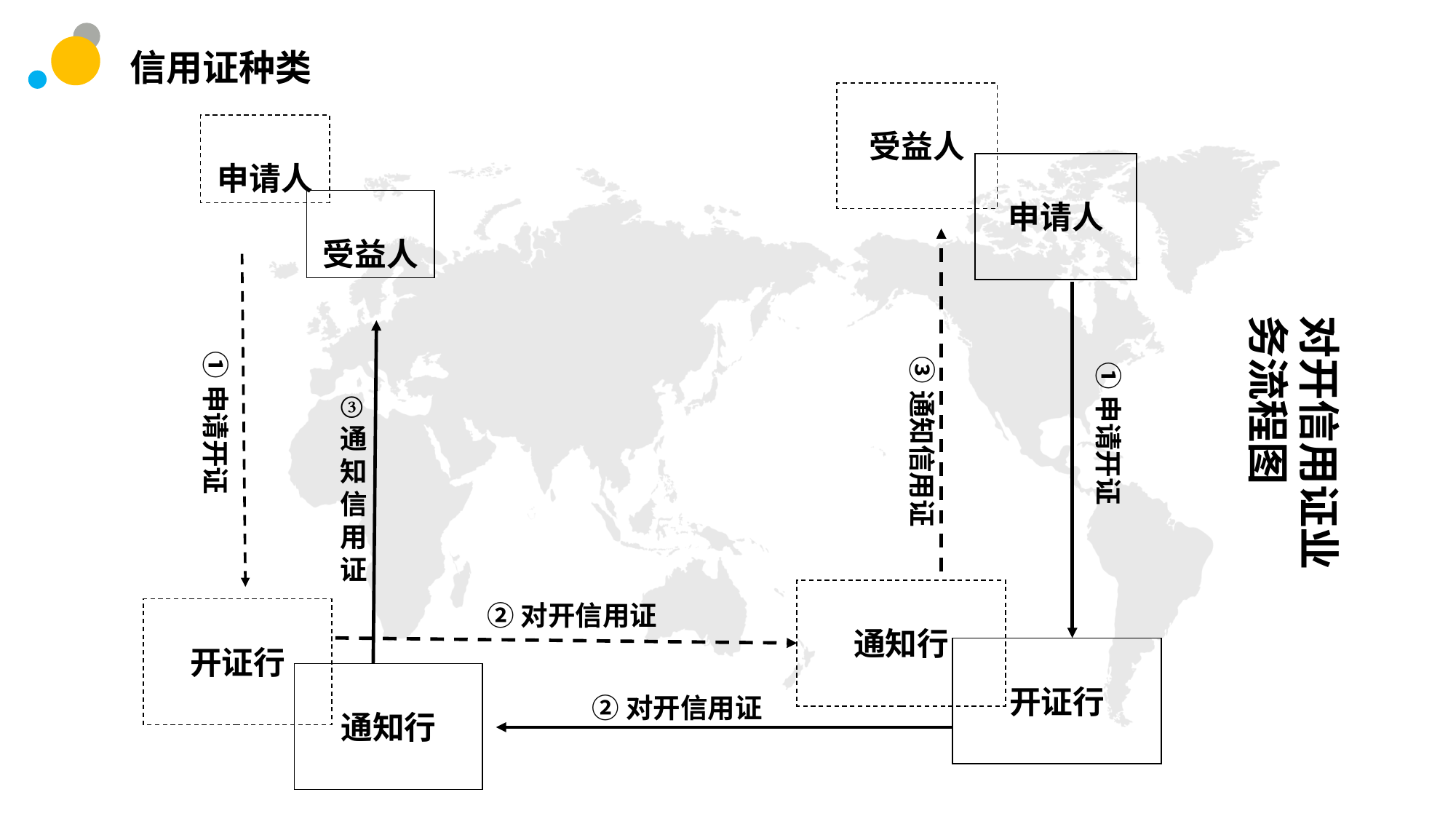

信用证种类

受益人

申请人

申请人

受益人
对开信用证业务流程图
①申请开证
③通知信用证
①申请开证
③
通知信用证

通知行

②对开信用证

开证行

开证行

通知行

②对开信用证